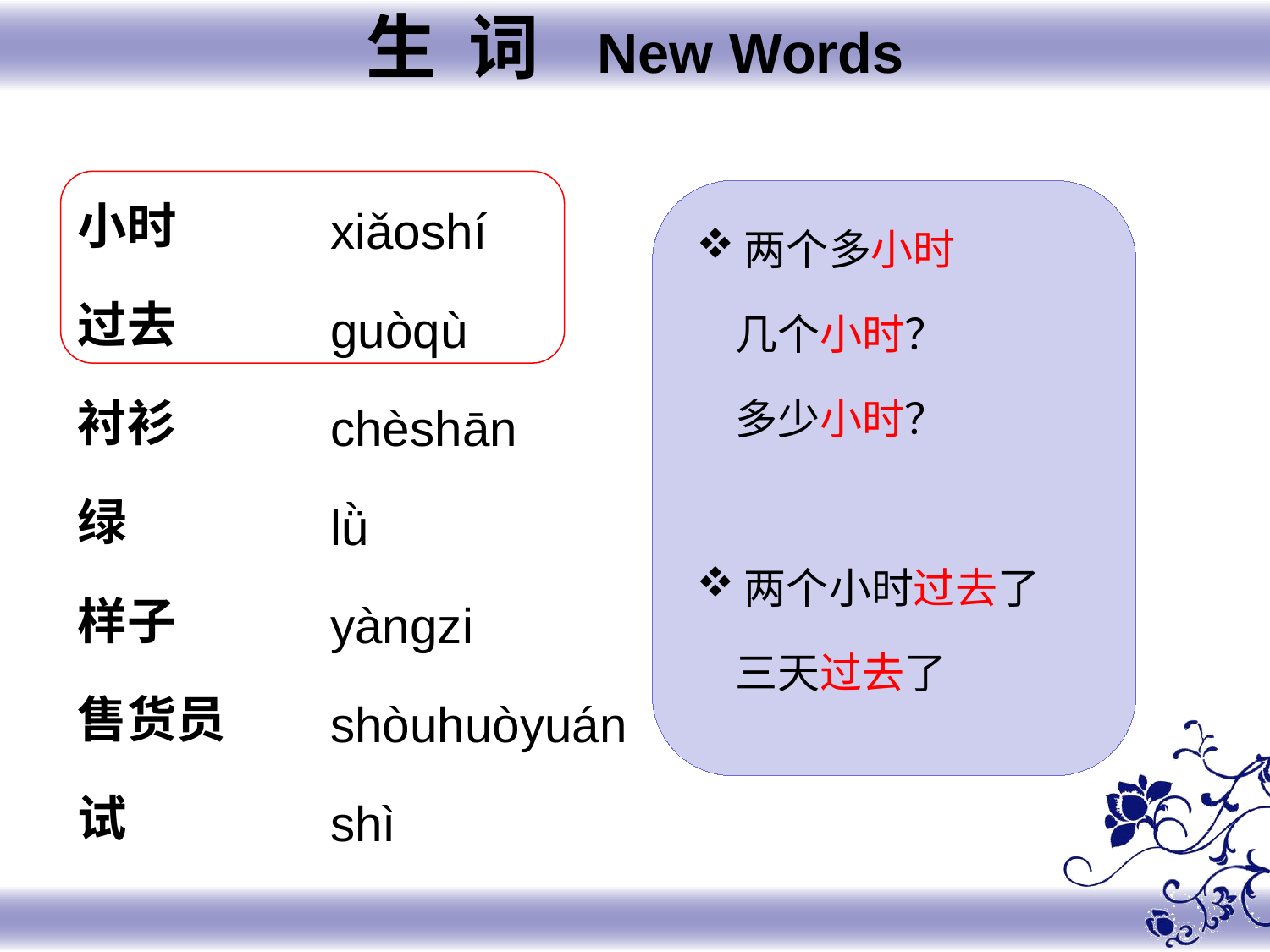

生  词   New Words
小时
过去
衬衫
绿
样子
售货员
试
xiǎoshí
ɡuòqù
chèshān
lǜ
yànɡzi
shòuhuòyuán
shì

两个多小时
   几个小时？
   多少小时？

两个小时过去了
   三天过去了